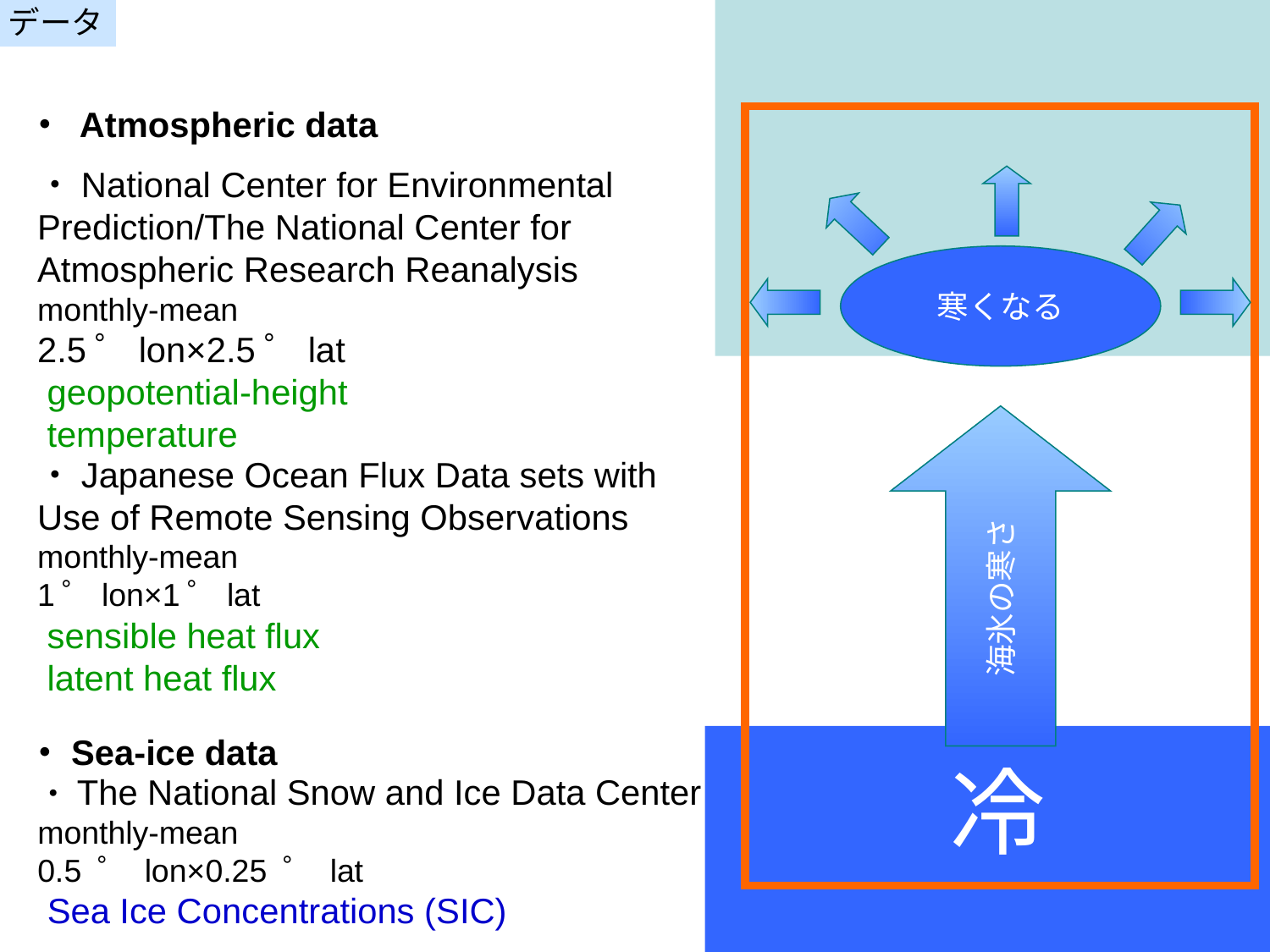

データ
・ Atmospheric data

・National Center for Environmental Prediction/The National Center for Atmospheric Research Reanalysis
monthly-mean
2.5゜lon×2.5゜lat
 geopotential-height
 temperature

寒くなる

海氷の寒さ
・Japanese Ocean Flux Data sets with Use of Remote Sensing Observations
monthly-mean
1゜lon×1゜lat
 sensible heat flux
 latent heat flux
・Sea-ice data

冷
・The National Snow and Ice Data Center
monthly-mean
0.5 ゜ lon×0.25 ゜ lat
 Sea Ice Concentrations (SIC)
5